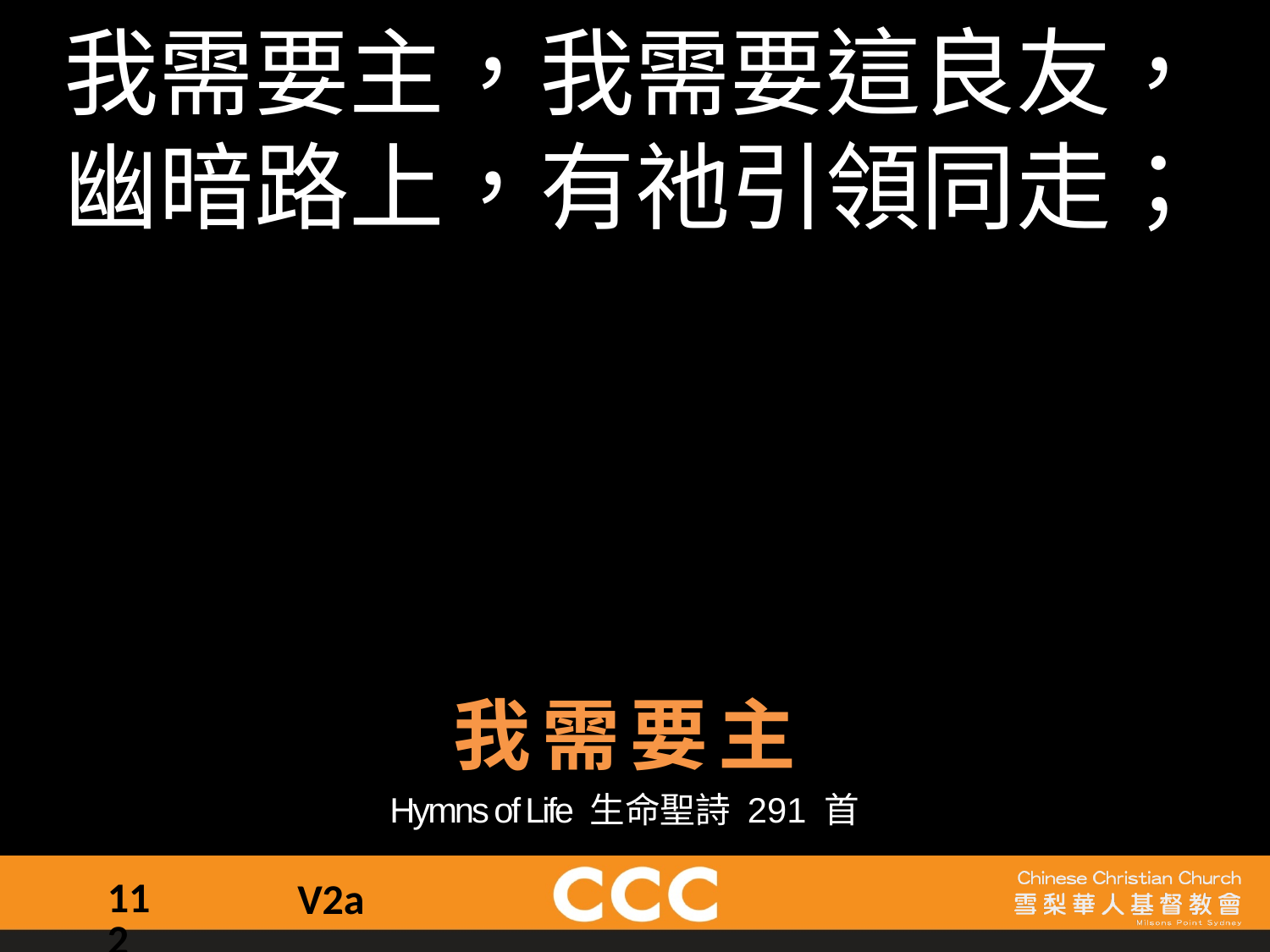

我需要主，我需要這良友，
幽暗路上，有祂引領同走；
我需要主
Hymns of Life 生命聖詩 291 首
112
V2a